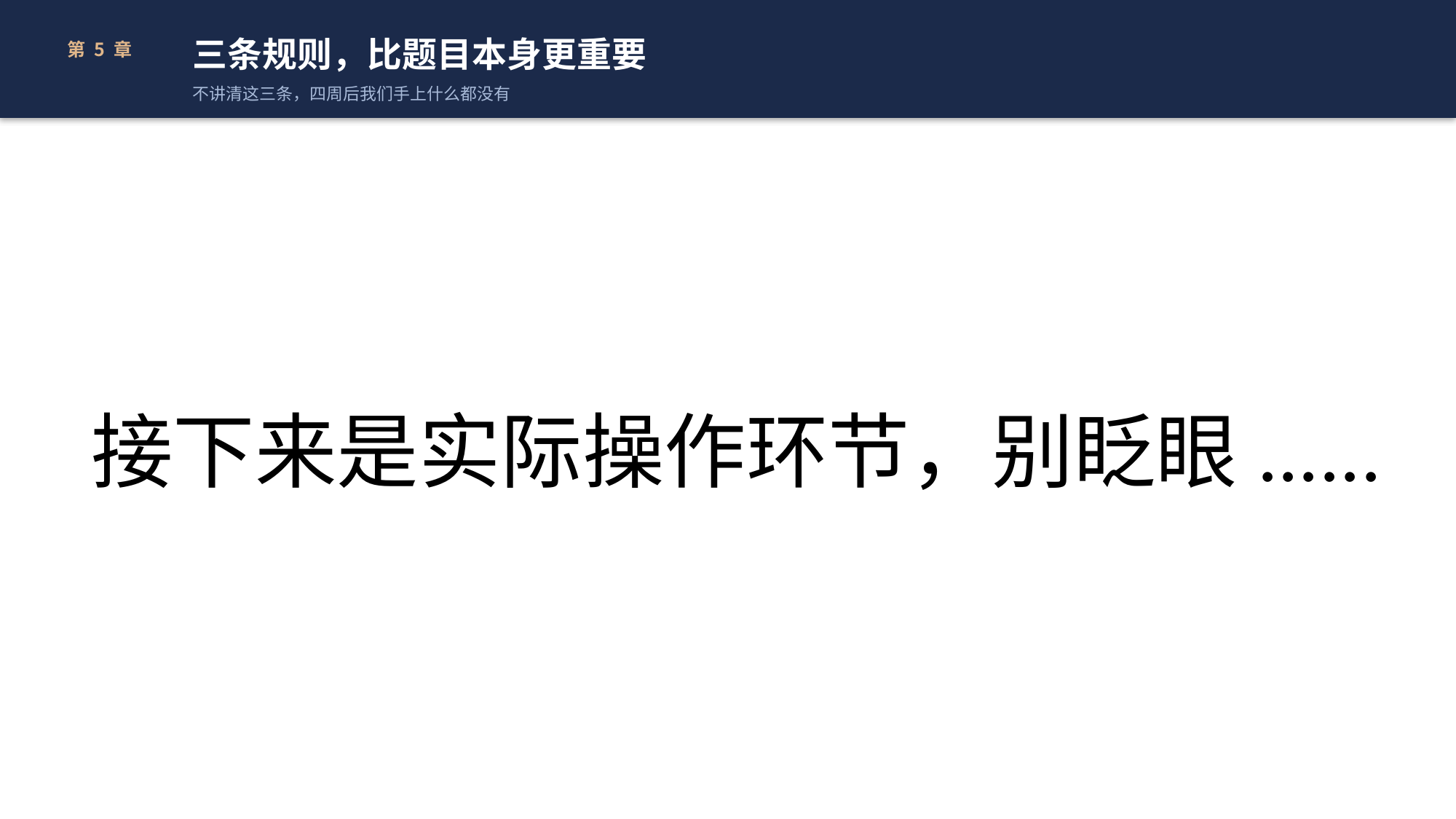

三条规则，比题目本身更重要
不讲清这三条，四周后我们手上什么都没有
第 5 章
接下来是实际操作环节，别眨眼......